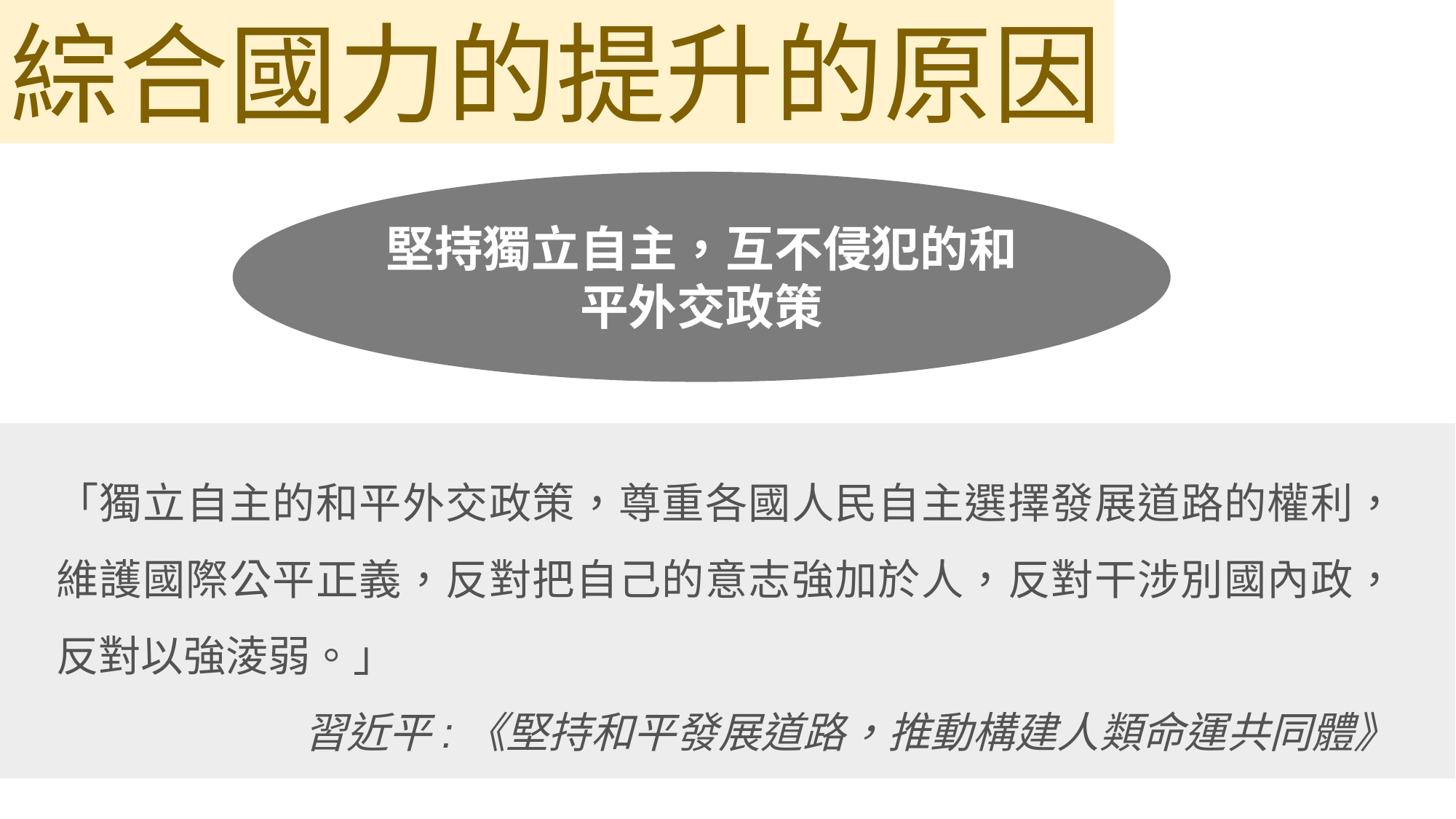

綜合國力的提升的原因
堅持獨立自主，互不侵犯的和平外交政策

「獨立自主的和平外交政策，尊重各國人民自主選擇發展道路的權利，維護國際公平正義，反對把自己的意志強加於人，反對干涉別國內政，反對以強淩弱。」
習近平:《堅持和平發展道路，推動構建人類命運共同體》